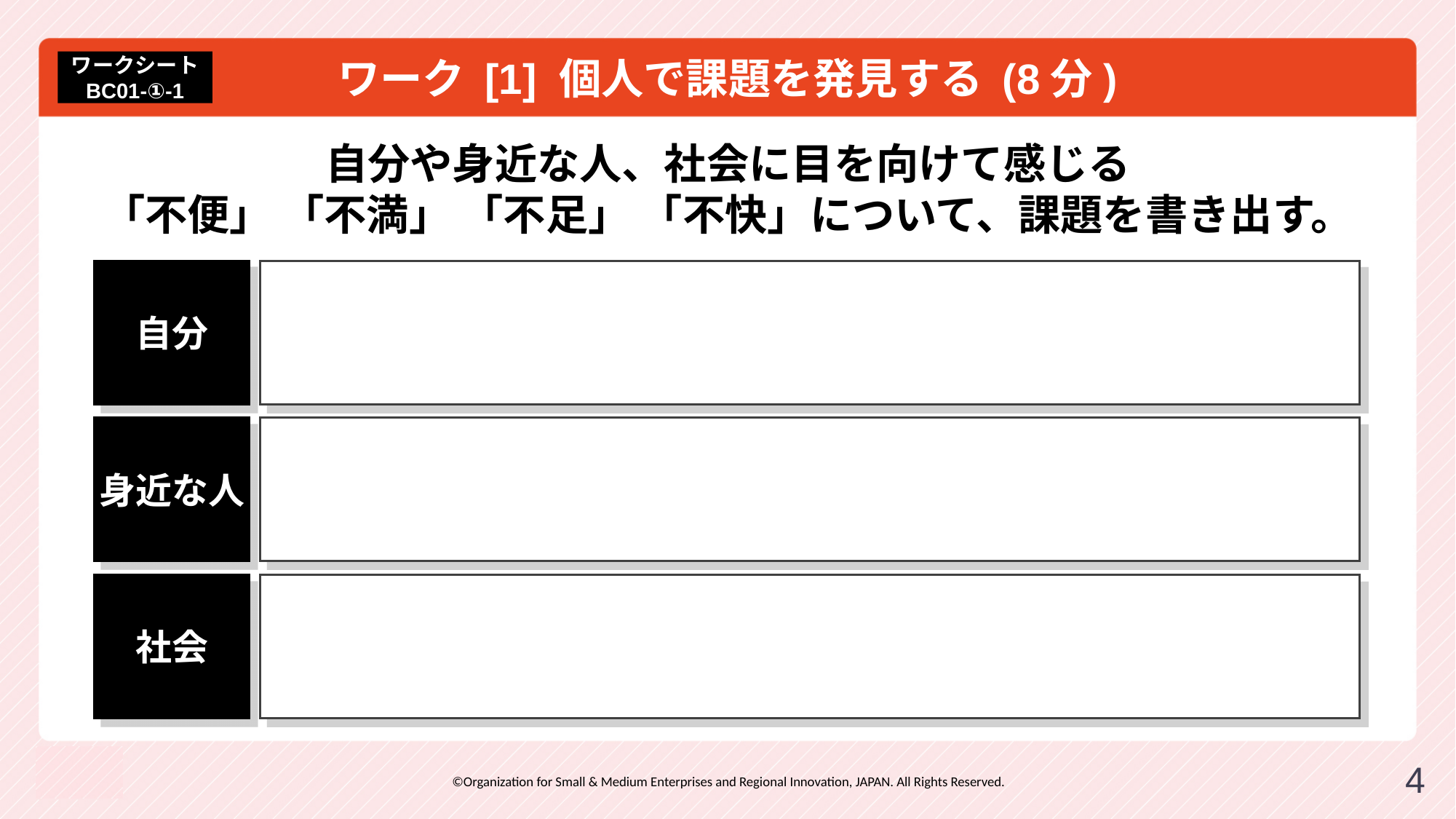

# ワーク [1] 個人で課題を発見する (8分)
ワークシート
BC01-①-1
自分や身近な人、社会に目を向けて感じる
「不便」 「不満」 「不足」 「不快」について、課題を書き出す。
自分

身近な人

社会